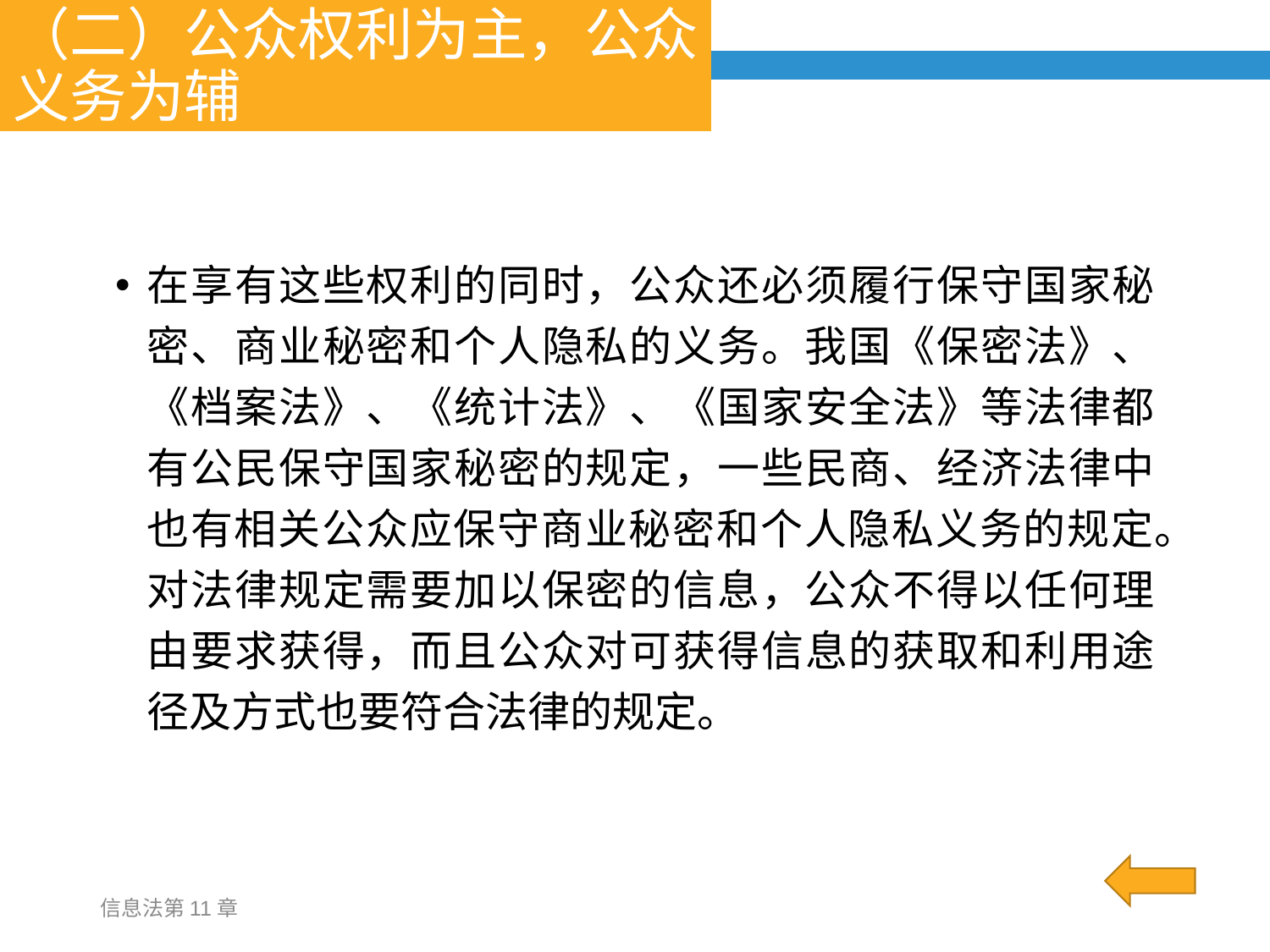

# （二）公众权利为主，公众义务为辅
在享有这些权利的同时，公众还必须履行保守国家秘密、商业秘密和个人隐私的义务。我国《保密法》、《档案法》、《统计法》、《国家安全法》等法律都有公民保守国家秘密的规定，一些民商、经济法律中也有相关公众应保守商业秘密和个人隐私义务的规定。对法律规定需要加以保密的信息，公众不得以任何理由要求获得，而且公众对可获得信息的获取和利用途径及方式也要符合法律的规定。

信息法第11章